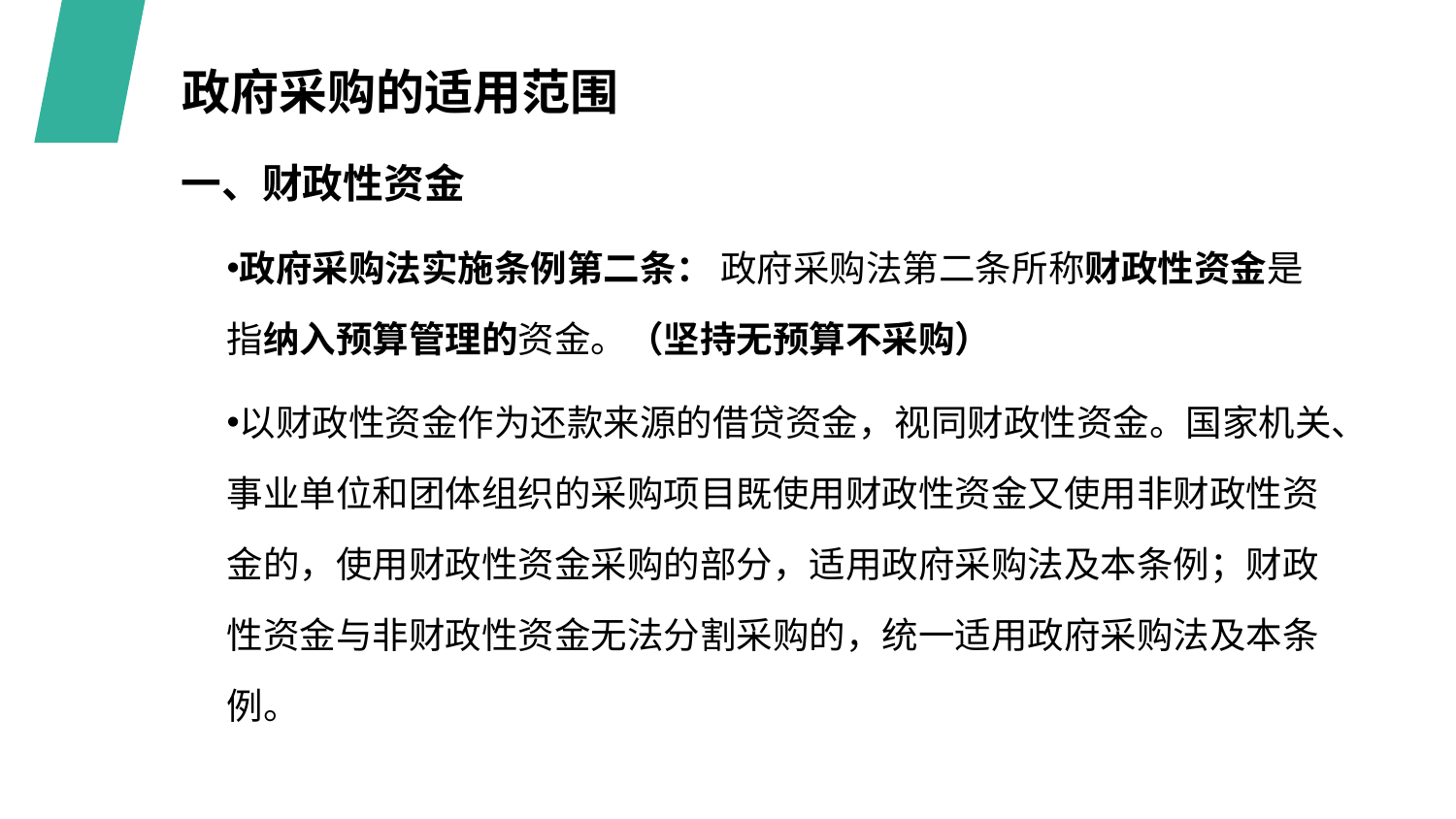

政府采购的适用范围
一、财政性资金
政府采购法实施条例第二条： 政府采购法第二条所称财政性资金是指纳入预算管理的资金。（坚持无预算不采购）
以财政性资金作为还款来源的借贷资金，视同财政性资金。国家机关、事业单位和团体组织的采购项目既使用财政性资金又使用非财政性资金的，使用财政性资金采购的部分，适用政府采购法及本条例；财政性资金与非财政性资金无法分割采购的，统一适用政府采购法及本条例。